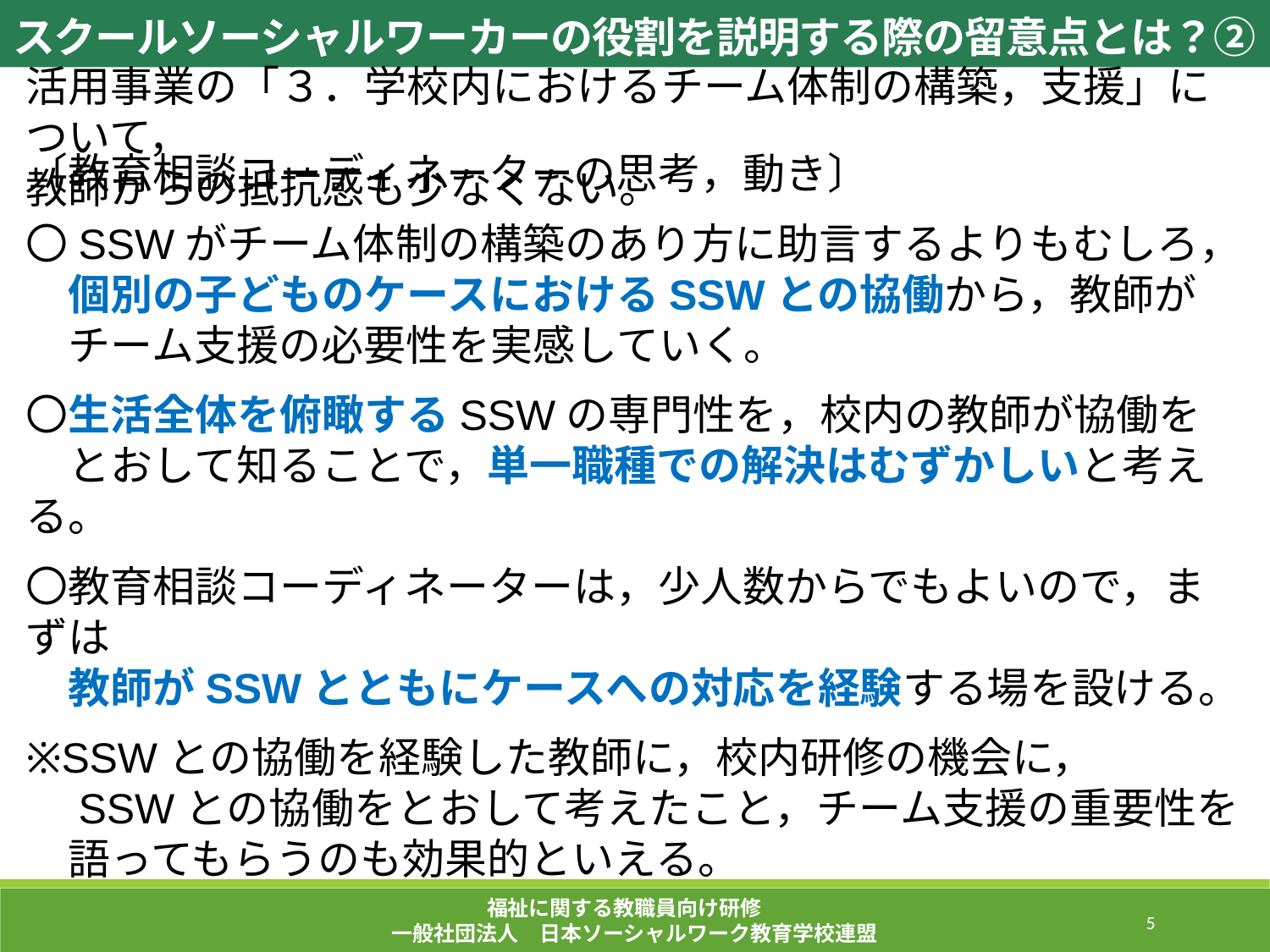

スクールソーシャルワーカーの役割を説明する際の留意点とは？②
活用事業の「３．学校内におけるチーム体制の構築，支援」について，
教師からの抵抗感も少なくない。
〔教育相談コーディネーターの思考，動き〕

〇SSWがチーム体制の構築のあり方に助言するよりもむしろ，
　個別の子どものケースにおけるSSWとの協働から，教師が
　チーム支援の必要性を実感していく。

〇生活全体を俯瞰するSSWの専門性を，校内の教師が協働を
　とおして知ることで，単一職種での解決はむずかしいと考える。

〇教育相談コーディネーターは，少人数からでもよいので，まずは
　教師がSSWとともにケースへの対応を経験する場を設ける。

※SSWとの協働を経験した教師に，校内研修の機会に，
　SSWとの協働をとおして考えたこと，チーム支援の重要性を
　語ってもらうのも効果的といえる。

福祉に関する教職員向け研修
一般社団法人　日本ソーシャルワーク教育学校連盟
5